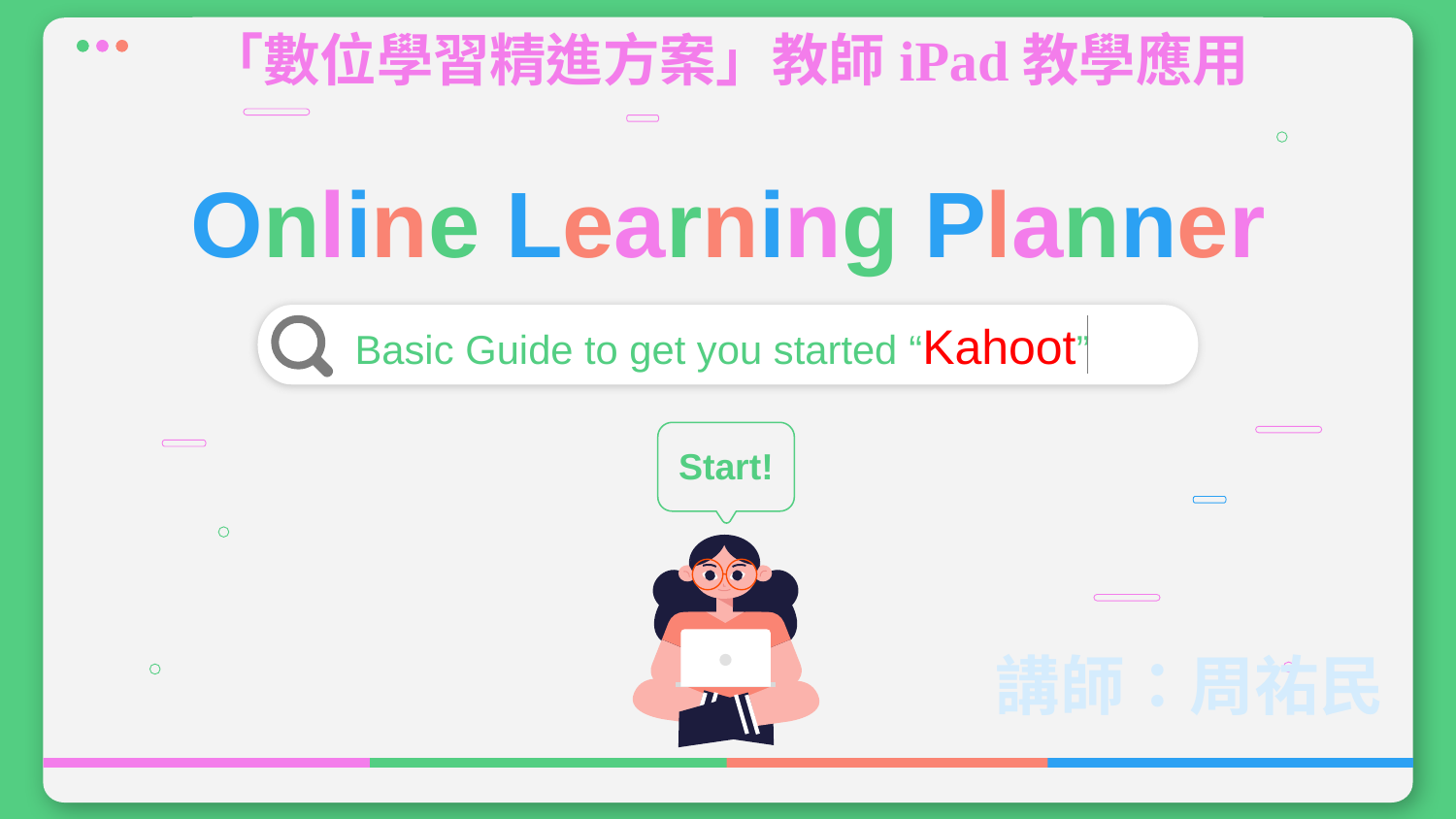

「數位學習精進方案」教師iPad教學應用
# Online Learning Planner
Basic Guide to get you started “Kahoot”
Start!

講師：周祐民